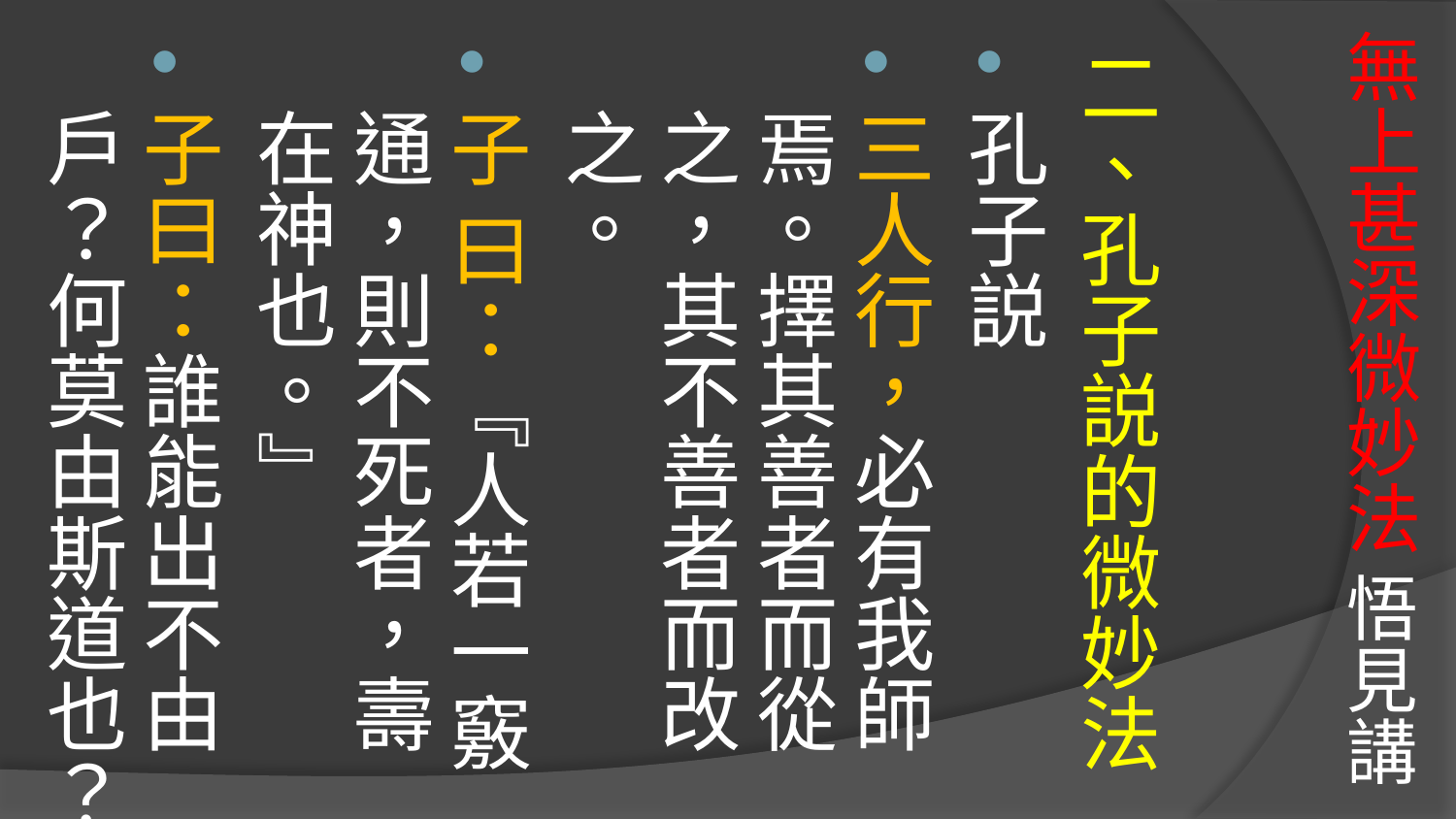

# 無上甚深微妙法 悟見講
二、孔子説的微妙法
孔子説
三人行，必有我師焉。擇其善者而從之，其不善者而改之。
子 曰：『人若一竅通，則不死者，壽在神也。』
子曰：誰能出不由戶？何莫由斯道也？